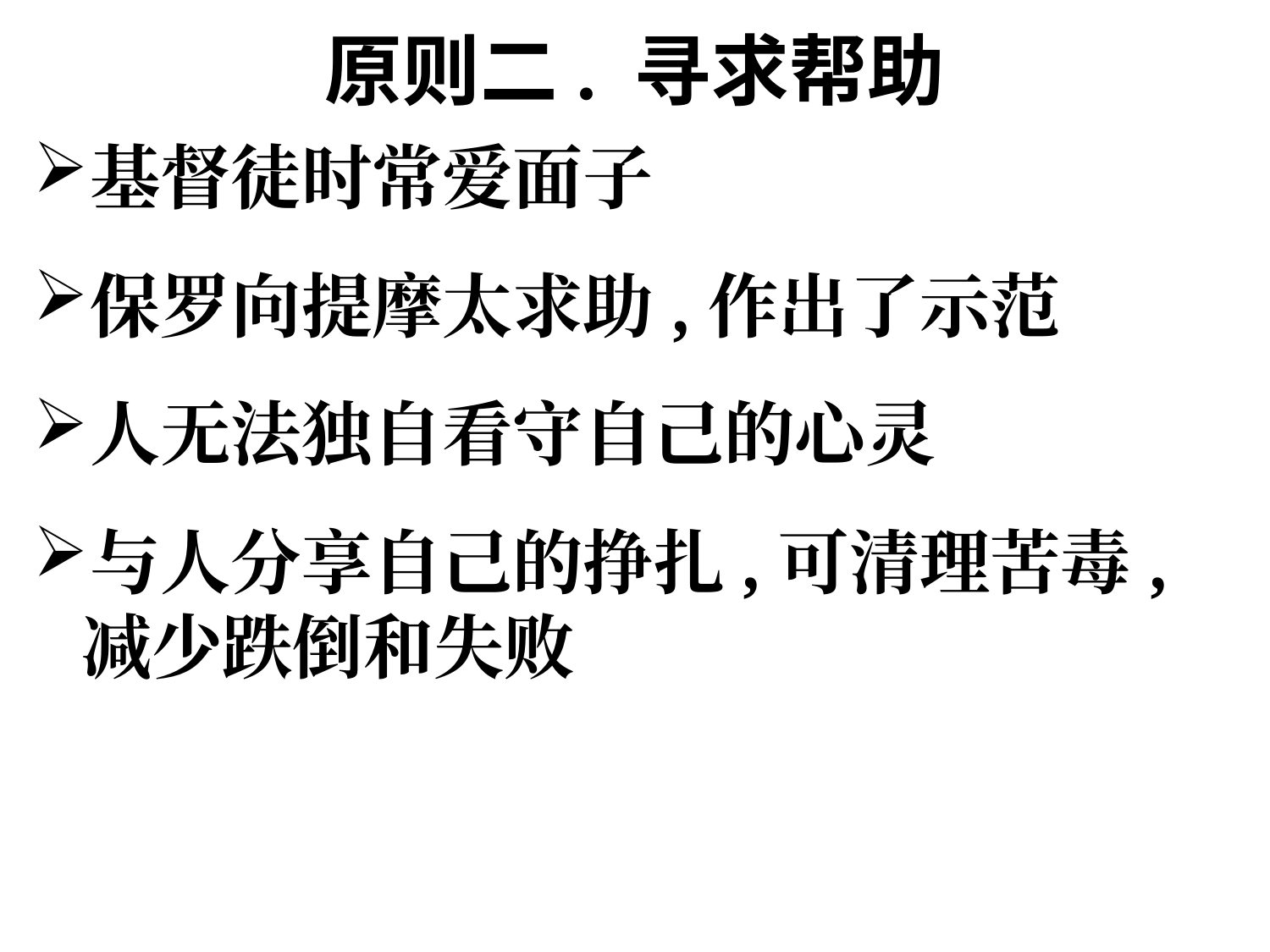

# 原则二. 寻求帮助
基督徒时常爱面子

保罗向提摩太求助,作出了示范

人无法独自看守自己的心灵

与人分享自己的挣扎,可清理苦毒,减少跌倒和失败